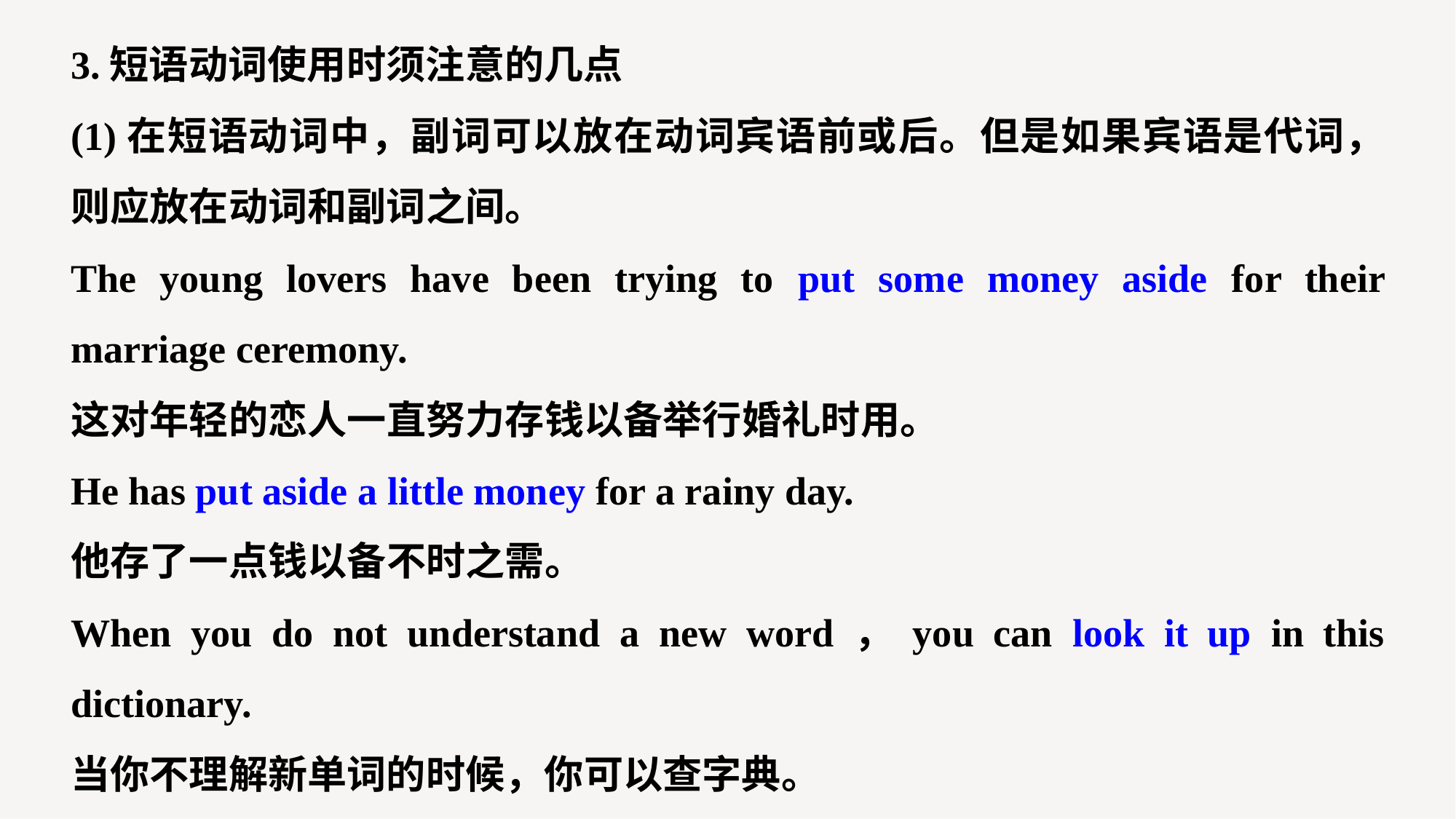

3.短语动词使用时须注意的几点
(1)在短语动词中，副词可以放在动词宾语前或后。但是如果宾语是代词，则应放在动词和副词之间。
The young lovers have been trying to put some money aside for their marriage ceremony.
这对年轻的恋人一直努力存钱以备举行婚礼时用。
He has put aside a little money for a rainy day.
他存了一点钱以备不时之需。
When you do not understand a new word，you can look it up in this dictionary.
当你不理解新单词的时候，你可以查字典。